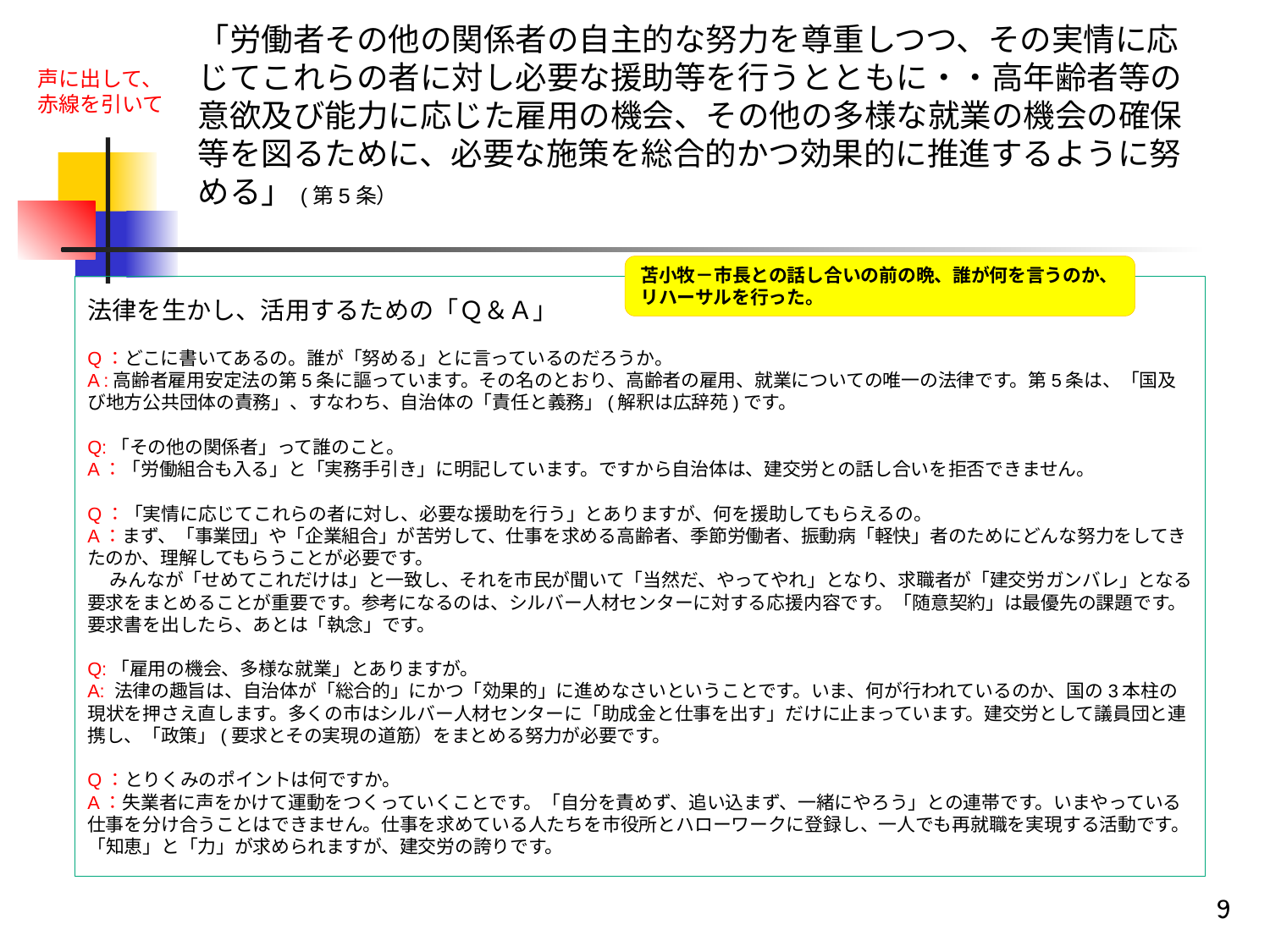

# 「労働者その他の関係者の自主的な努力を尊重しつつ、その実情に応じてこれらの者に対し必要な援助等を行うとともに・・高年齢者等の意欲及び能力に応じた雇用の機会、その他の多様な就業の機会の確保等を図るために、必要な施策を総合的かつ効果的に推進するように努める」(第5条）
声に出して、
赤線を引いて
苫小牧－市長との話し合いの前の晩、誰が何を言うのか、リハーサルを行った。
法律を生かし、活用するための「Ｑ＆Ａ」

Q：どこに書いてあるの。誰が「努める」とに言っているのだろうか。
A :高齢者雇用安定法の第5条に謳っています。その名のとおり、高齢者の雇用、就業についての唯一の法律です。第5条は、「国及び地方公共団体の責務」、すなわち、自治体の「責任と義務」(解釈は広辞苑)です。

Q:「その他の関係者」って誰のこと。
A：「労働組合も入る」と「実務手引き」に明記しています。ですから自治体は、建交労との話し合いを拒否できません。

Q：「実情に応じてこれらの者に対し、必要な援助を行う」とありますが、何を援助してもらえるの。
A：まず、「事業団」や「企業組合」が苦労して、仕事を求める高齢者、季節労働者、振動病「軽快」者のためにどんな努力をしてきたのか、理解してもらうことが必要です。
　 みんなが「せめてこれだけは」と一致し、それを市民が聞いて「当然だ、やってやれ」となり、求職者が「建交労ガンバレ」となる要求をまとめることが重要です。参考になるのは、シルバー人材センターに対する応援内容です。「随意契約」は最優先の課題です。 要求書を出したら、あとは「執念」です。

Q:「雇用の機会、多様な就業」とありますが。
A: 法律の趣旨は、自治体が「総合的」にかつ「効果的」に進めなさいということです。いま、何が行われているのか、国の3本柱の現状を押さえ直します。多くの市はシルバー人材センターに「助成金と仕事を出す」だけに止まっています。建交労として議員団と連携し、「政策」(要求とその実現の道筋）をまとめる努力が必要です。

Q：とりくみのポイントは何ですか。
A：失業者に声をかけて運動をつくっていくことです。「自分を責めず、追い込まず、一緒にやろう」との連帯です。いまやっている仕事を分け合うことはできません。仕事を求めている人たちを市役所とハローワークに登録し、一人でも再就職を実現する活動です。「知恵」と「力」が求められますが、建交労の誇りです。
9